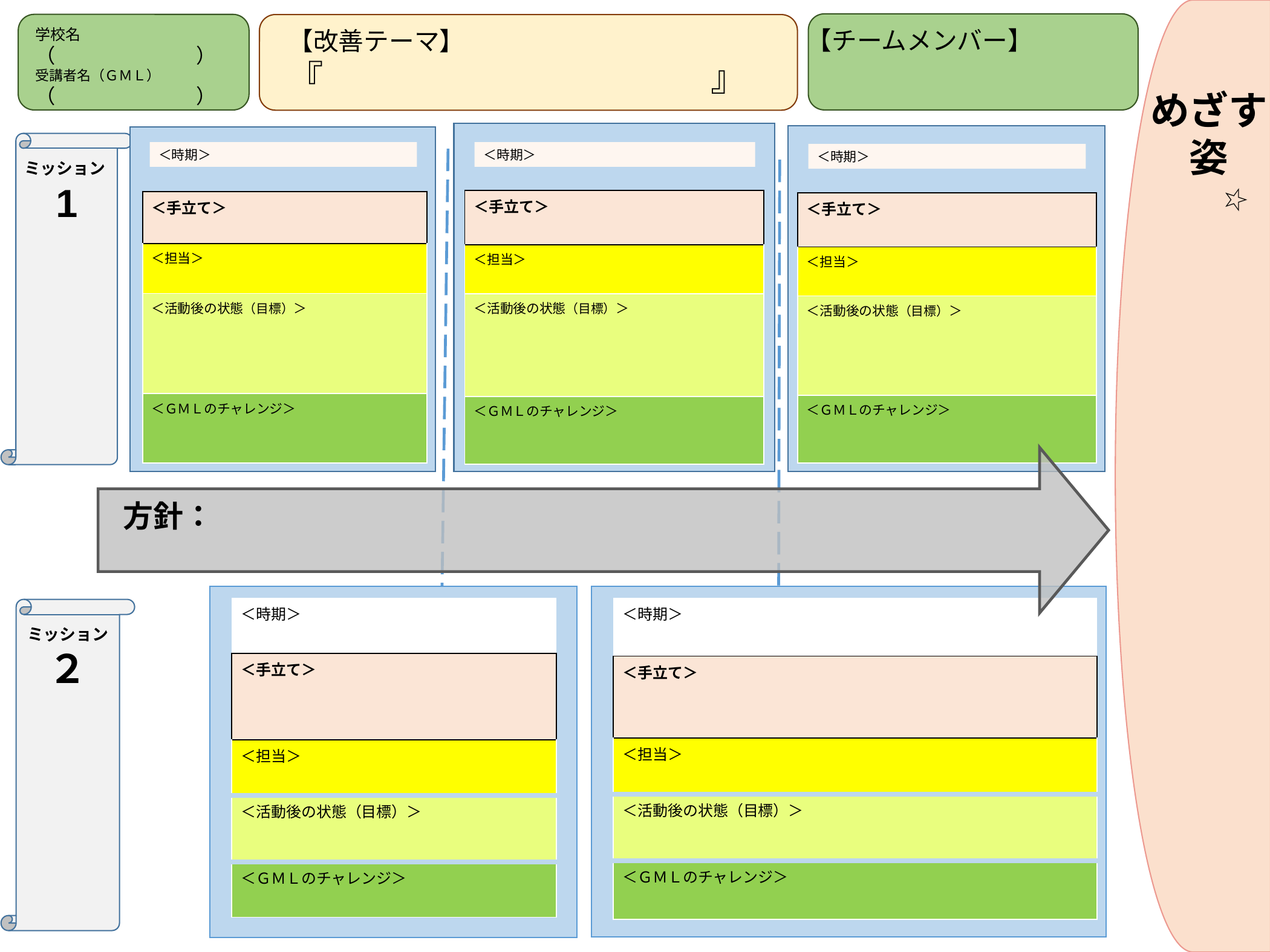

めざす姿
☆

【チームメンバー】

学校名
（　　　　　　　）
受講者名（ＧＭＬ）
（　　　　　　　）

【改善テーマ】
『　　　　　　　　　　　』

＜時期＞

＜時期＞

＜時期＞

ミッション1

| ＜手立て＞ |
| --- |
| ＜担当＞ |
| ＜活動後の状態（目標）＞ |
| ＜ＧＭＬのチャレンジ＞ |
| ＜手立て＞ |
| --- |
| ＜担当＞ |
| ＜活動後の状態（目標）＞ |
| ＜ＧＭＬのチャレンジ＞ |
| ＜手立て＞ |
| --- |
| ＜担当＞ |
| ＜活動後の状態（目標）＞ |
| ＜ＧＭＬのチャレンジ＞ |

方針：

| ＜時期＞ |
| --- |
| ＜手立て＞ |
| ＜担当＞ |
| ＜活動後の状態（目標）＞ |
| ＜ＧＭＬのチャレンジ＞ |
| ＜時期＞ |
| --- |
| ＜手立て＞ |
| ＜担当＞ |
| ＜活動後の状態（目標）＞ |
| ＜ＧＭＬのチャレンジ＞ |

ミッション２